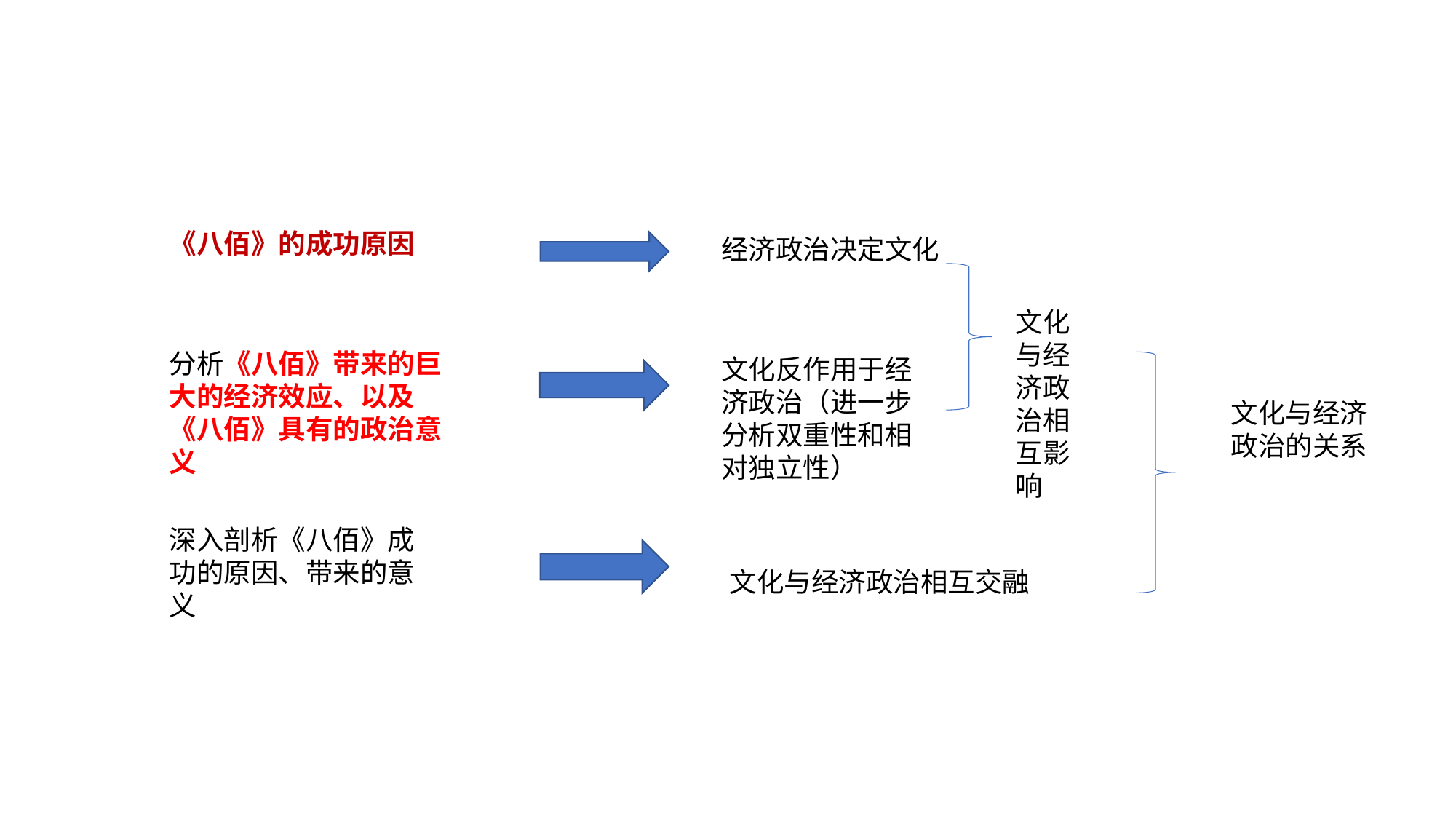

《八佰》的成功原因
经济政治决定文化

文化与经济政治相互影响
分析《八佰》带来的巨大的经济效应、以及《八佰》具有的政治意义
文化反作用于经济政治（进一步分析双重性和相对独立性）

文化与经济政治的关系
深入剖析《八佰》成功的原因、带来的意义

文化与经济政治相互交融